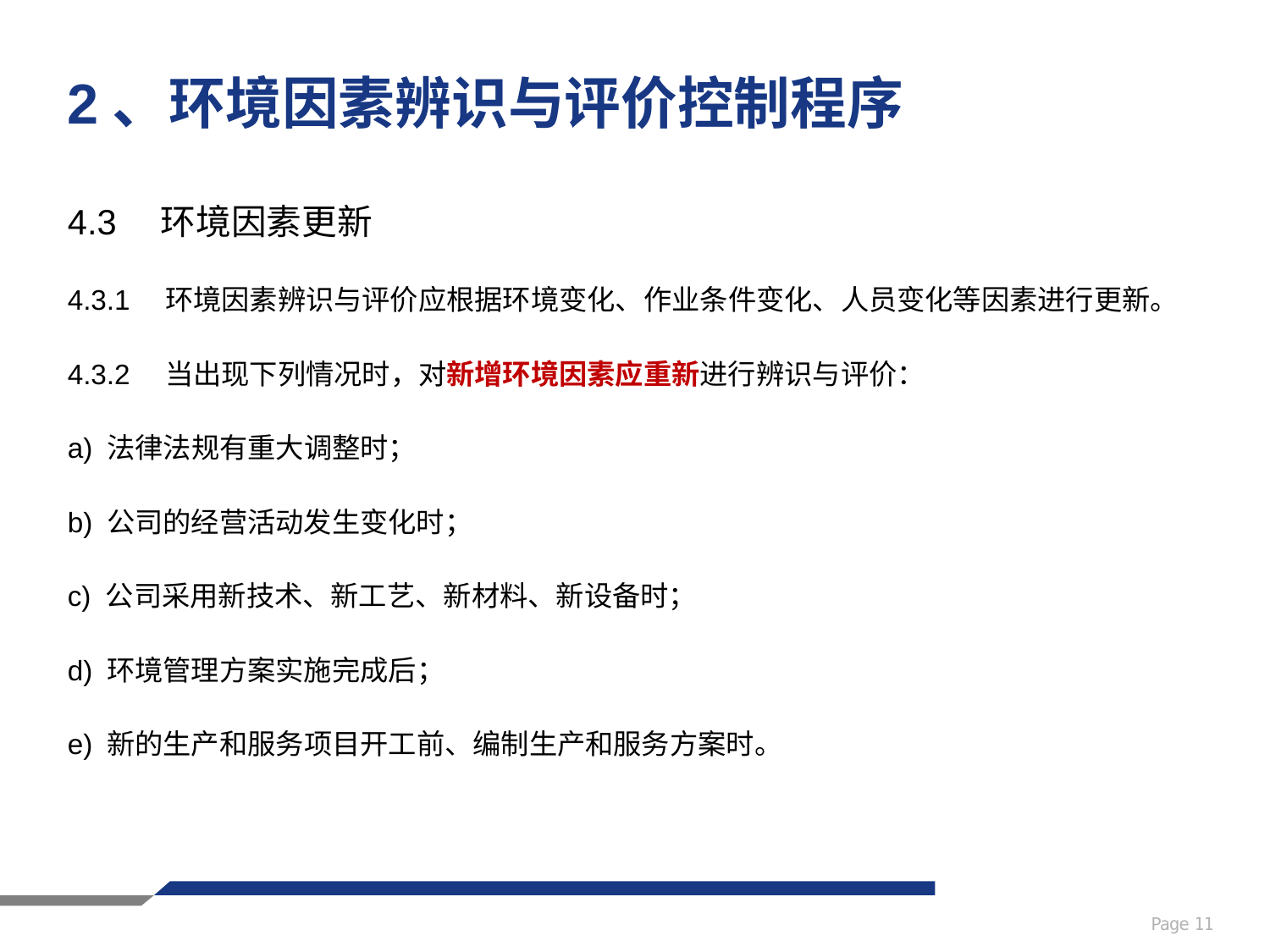

# 2、环境因素辨识与评价控制程序
4.3　环境因素更新
4.3.1　环境因素辨识与评价应根据环境变化、作业条件变化、人员变化等因素进行更新。
4.3.2　当出现下列情况时，对新增环境因素应重新进行辨识与评价：
a) 法律法规有重大调整时；
b) 公司的经营活动发生变化时；
c) 公司采用新技术、新工艺、新材料、新设备时；
d) 环境管理方案实施完成后；
e) 新的生产和服务项目开工前、编制生产和服务方案时。

Page 11